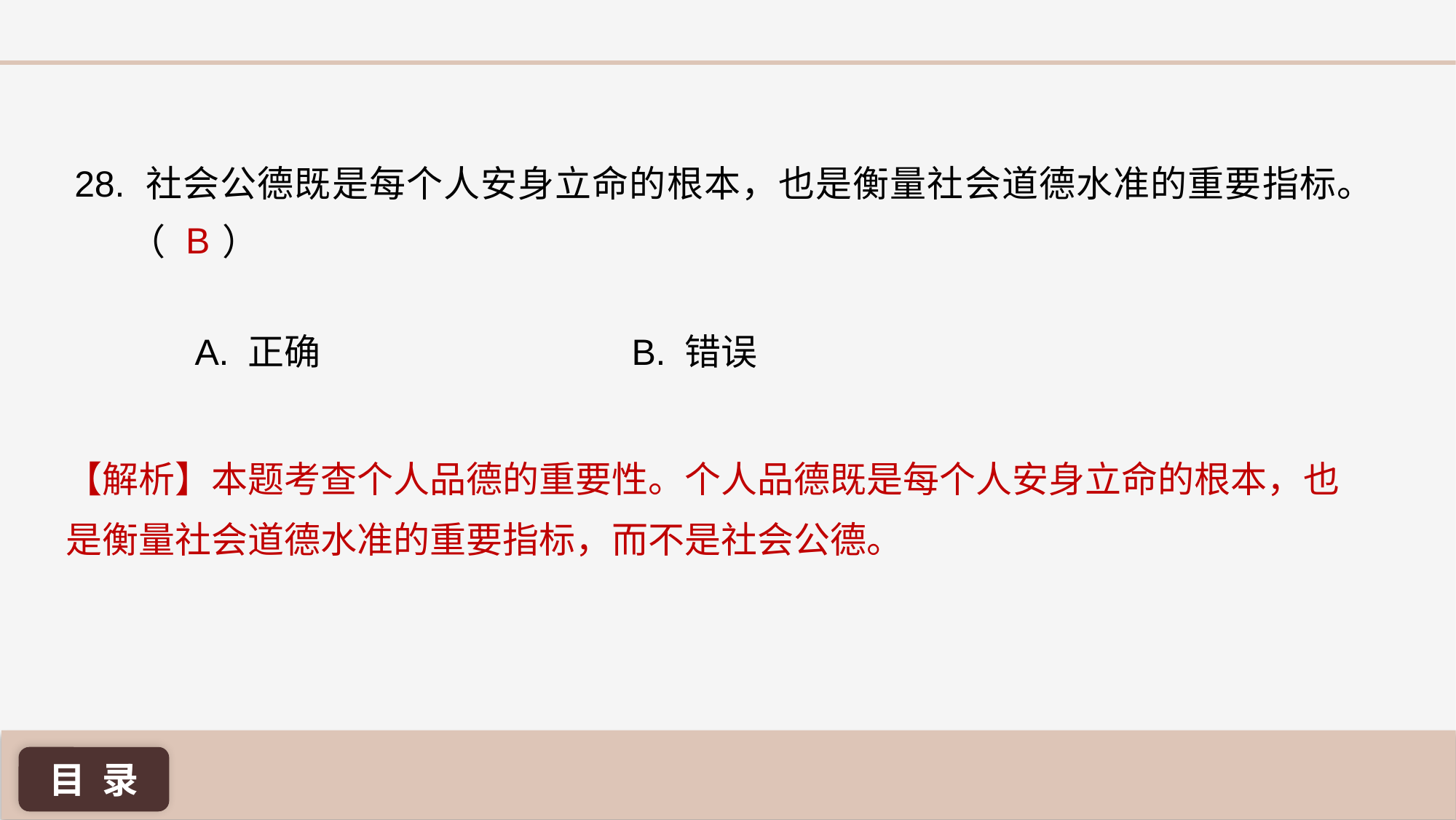

28. 社会公德既是每个人安身立命的根本，也是衡量社会道德水准的重要指标。（       ）
B
A. 正确 			B. 错误
【解析】本题考查个人品德的重要性。个人品德既是每个人安身立命的根本，也是衡量社会道德水准的重要指标，而不是社会公德。